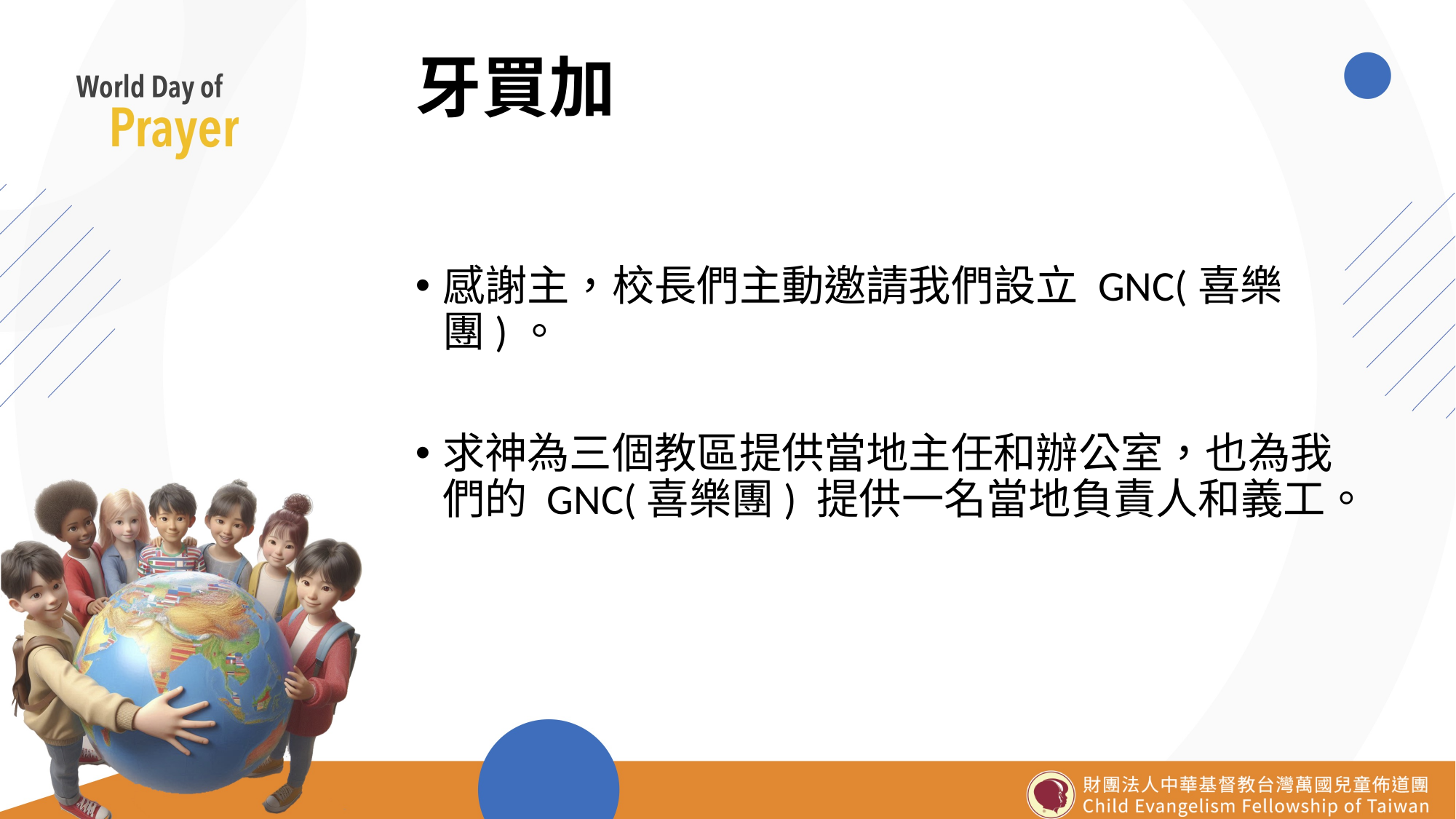

# 牙買加
感謝主，校長們主動邀請我們設立 GNC(喜樂團)。

求神為三個教區提供當地主任和辦公室，也為我們的 GNC(喜樂團) 提供一名當地負責人和義工。